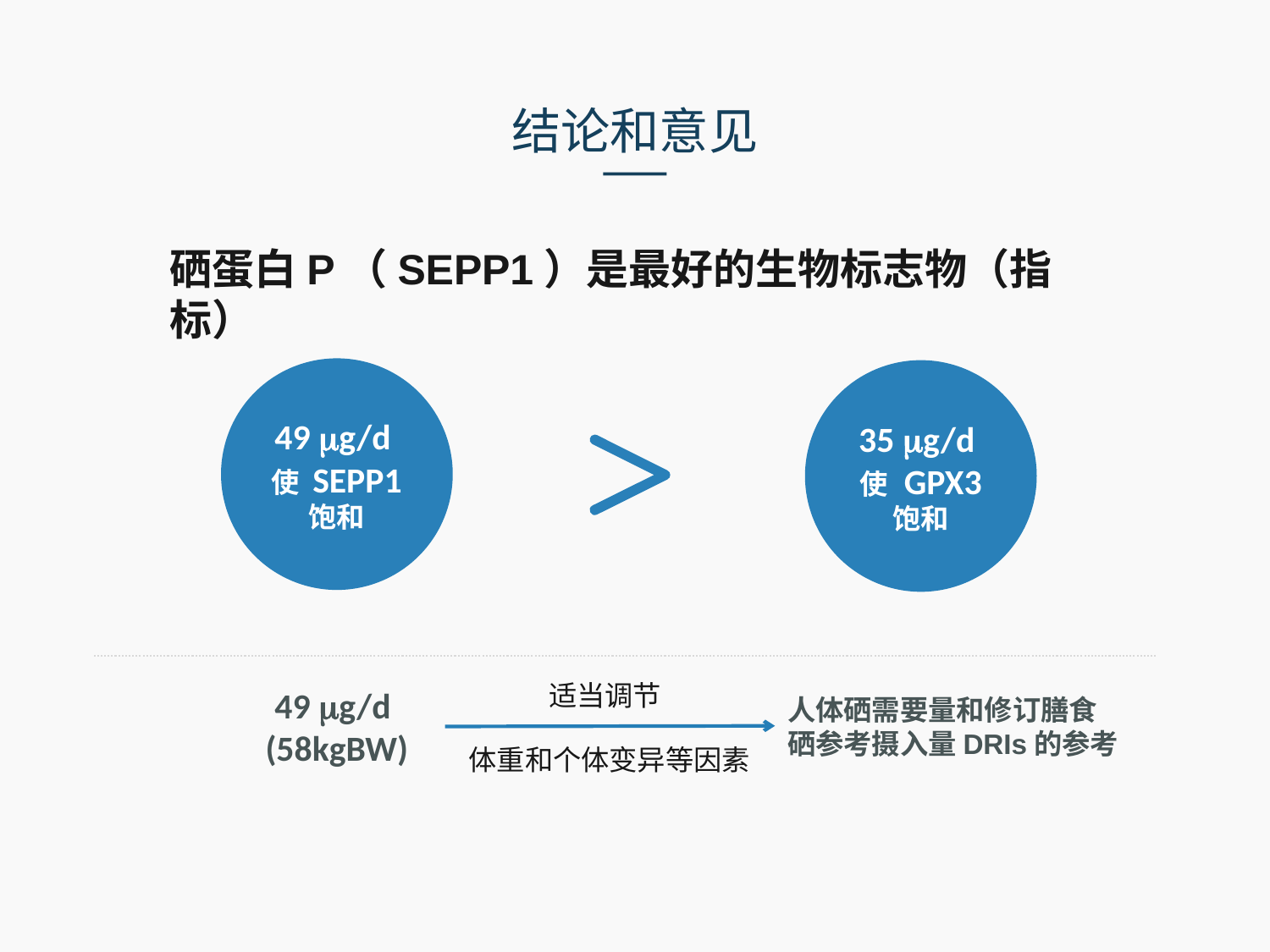

# 结论和意见

硒蛋白P（SEPP1）是最好的生物标志物（指标）

49 μg/d
使 SEPP1 饱和

35 μg/d
使 GPX3 饱和

适当调节
49 μg/d
(58kgBW)
人体硒需要量和修订膳食硒参考摄入量DRIs的参考
体重和个体变异等因素